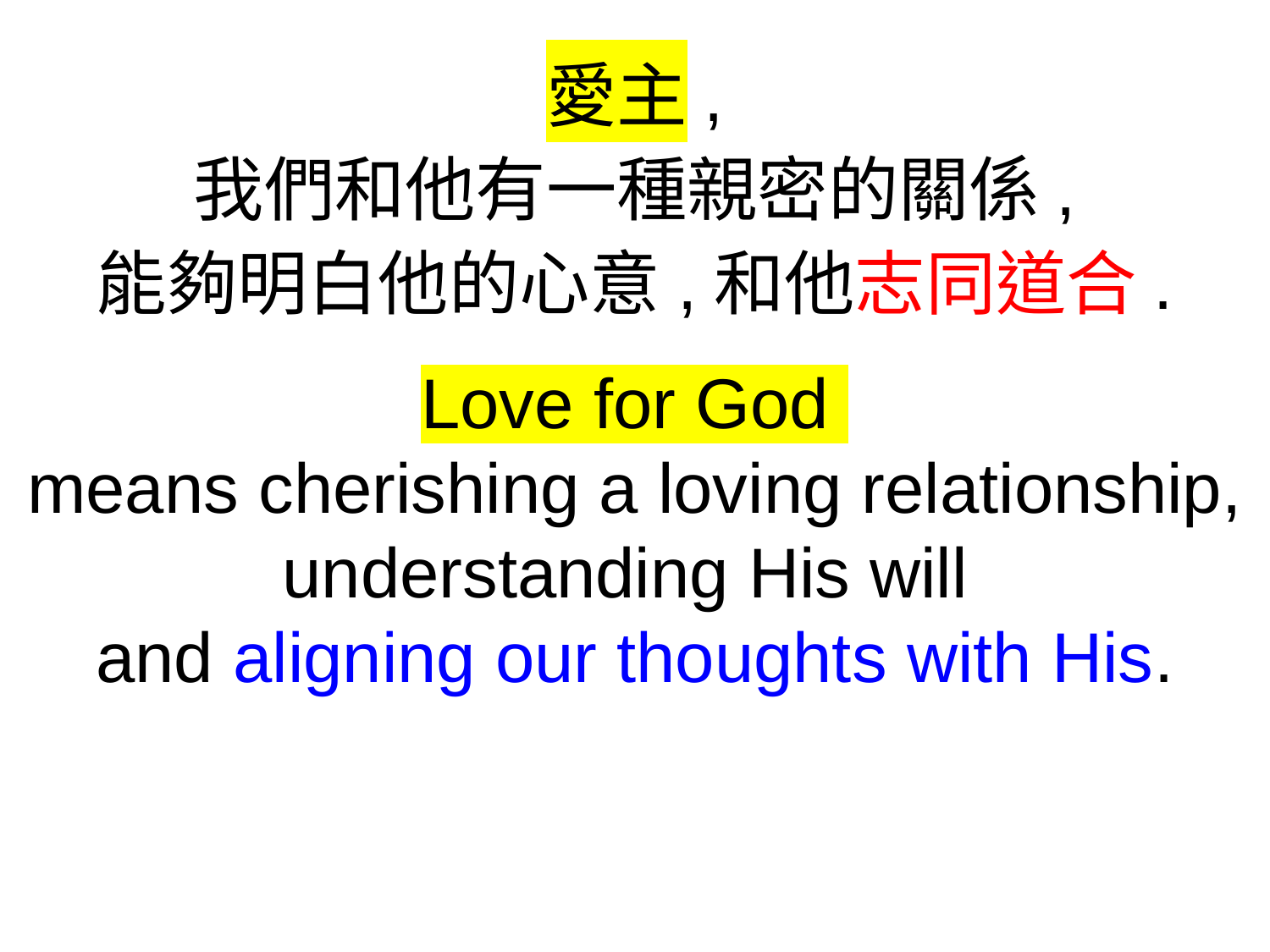

愛主,
我們和他有一種親密的關係,
能夠明白他的心意,和他志同道合.
Love for God
means cherishing a loving relationship, understanding His will
and aligning our thoughts with His.